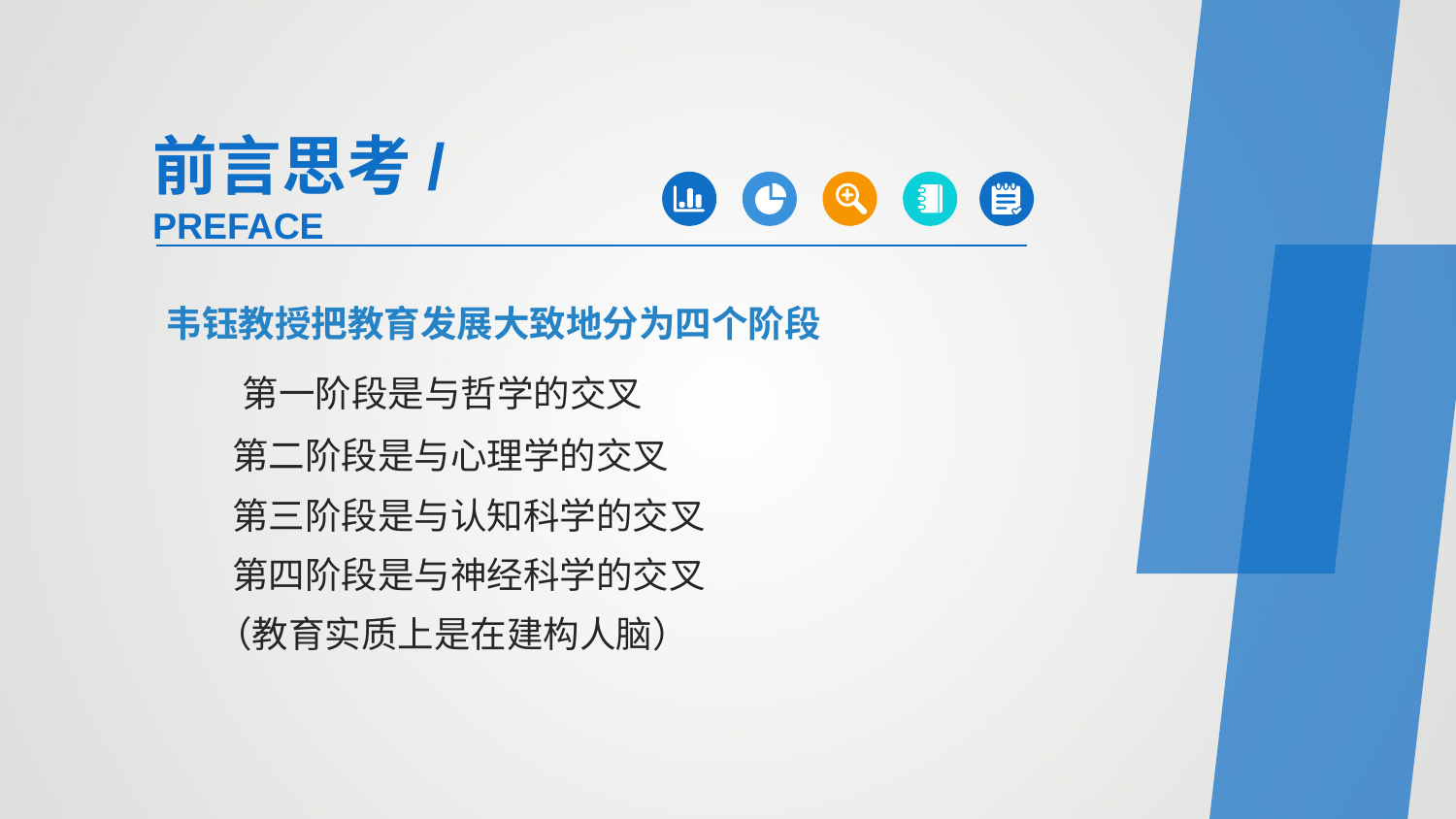

前言思考/PREFACE

韦钰教授把教育发展大致地分为四个阶段
      第一阶段是与哲学的交叉
       第二阶段是与心理学的交叉
       第三阶段是与认知科学的交叉
       第四阶段是与神经科学的交叉
     （教育实质上是在建构人脑）